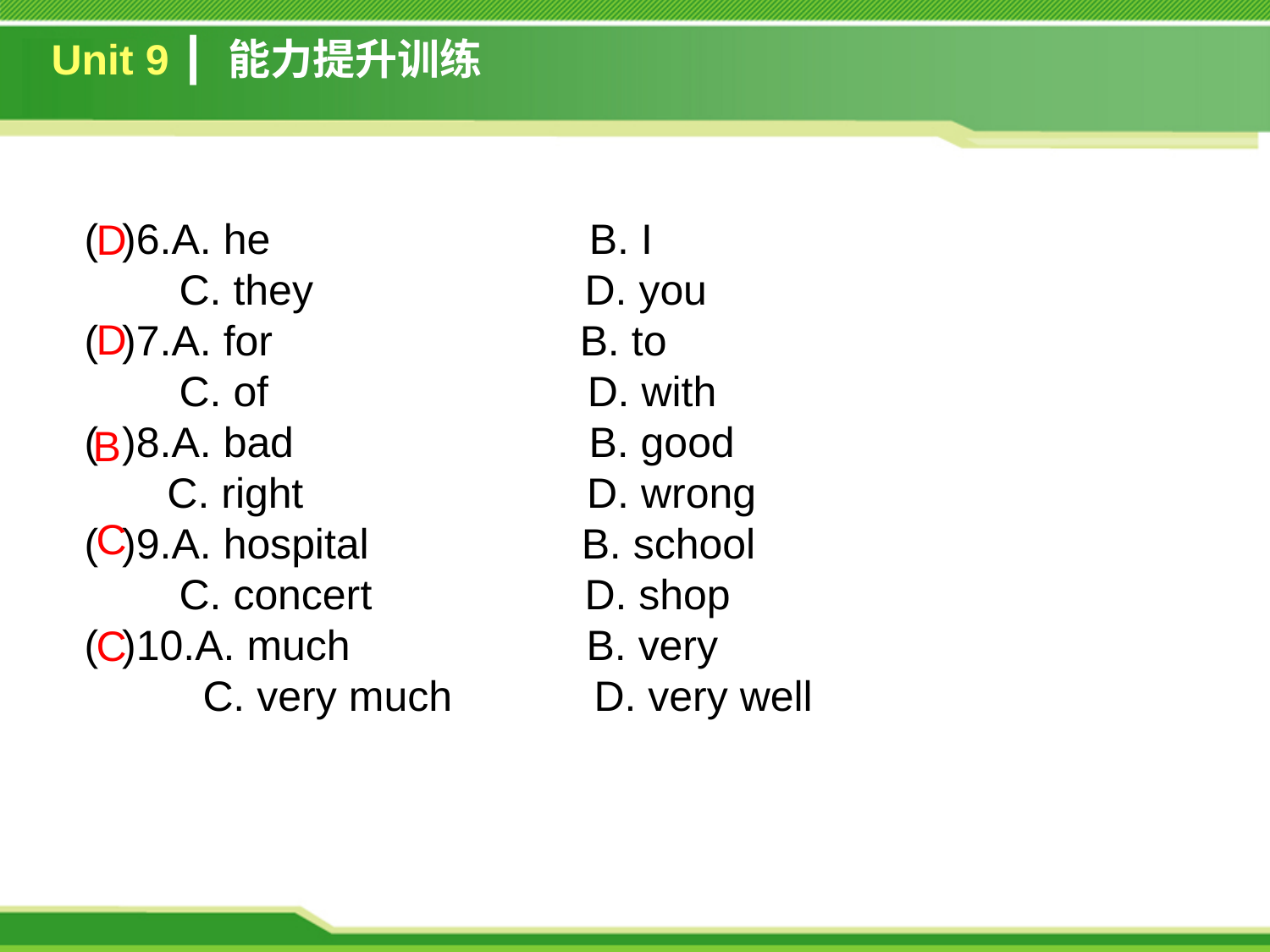

Unit 9 ┃ 能力提升训练
(  )6.A. he                           B. I
        C. they                       D. you
(  )7.A. for                          B. to
        C. of                           D. with
(  )8.A. bad                         B. good
       C. right                        D. wrong
(  )9.A. hospital                  B. school
        C. concert                  D. shop
(  )10.A. much                    B. very
          C. very much            D. very well
D
D
 B
C
C